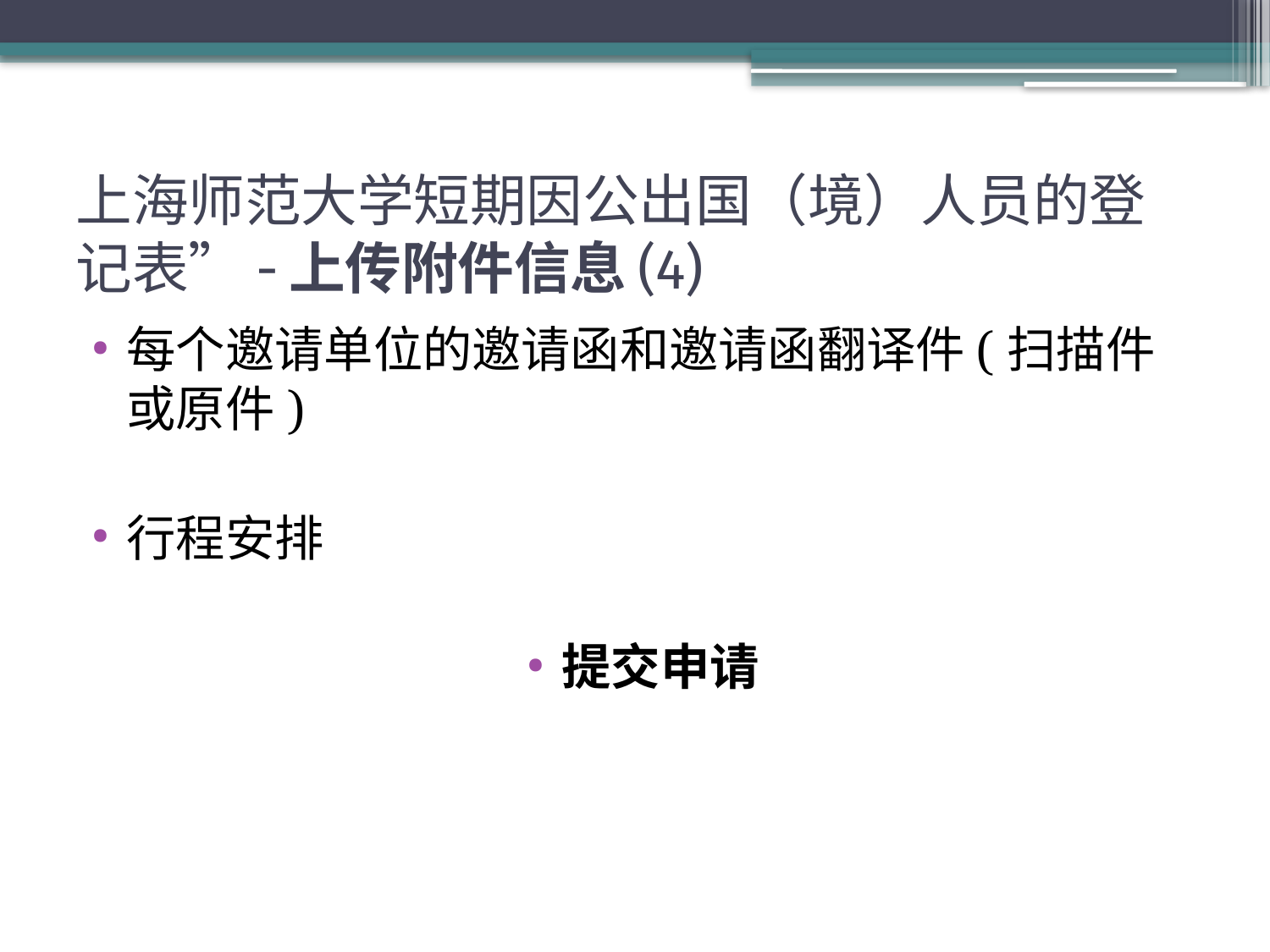

# 上海师范大学短期因公出国（境）人员的登记表”-上传附件信息(4)
每个邀请单位的邀请函和邀请函翻译件(扫描件或原件)

行程安排

提交申请